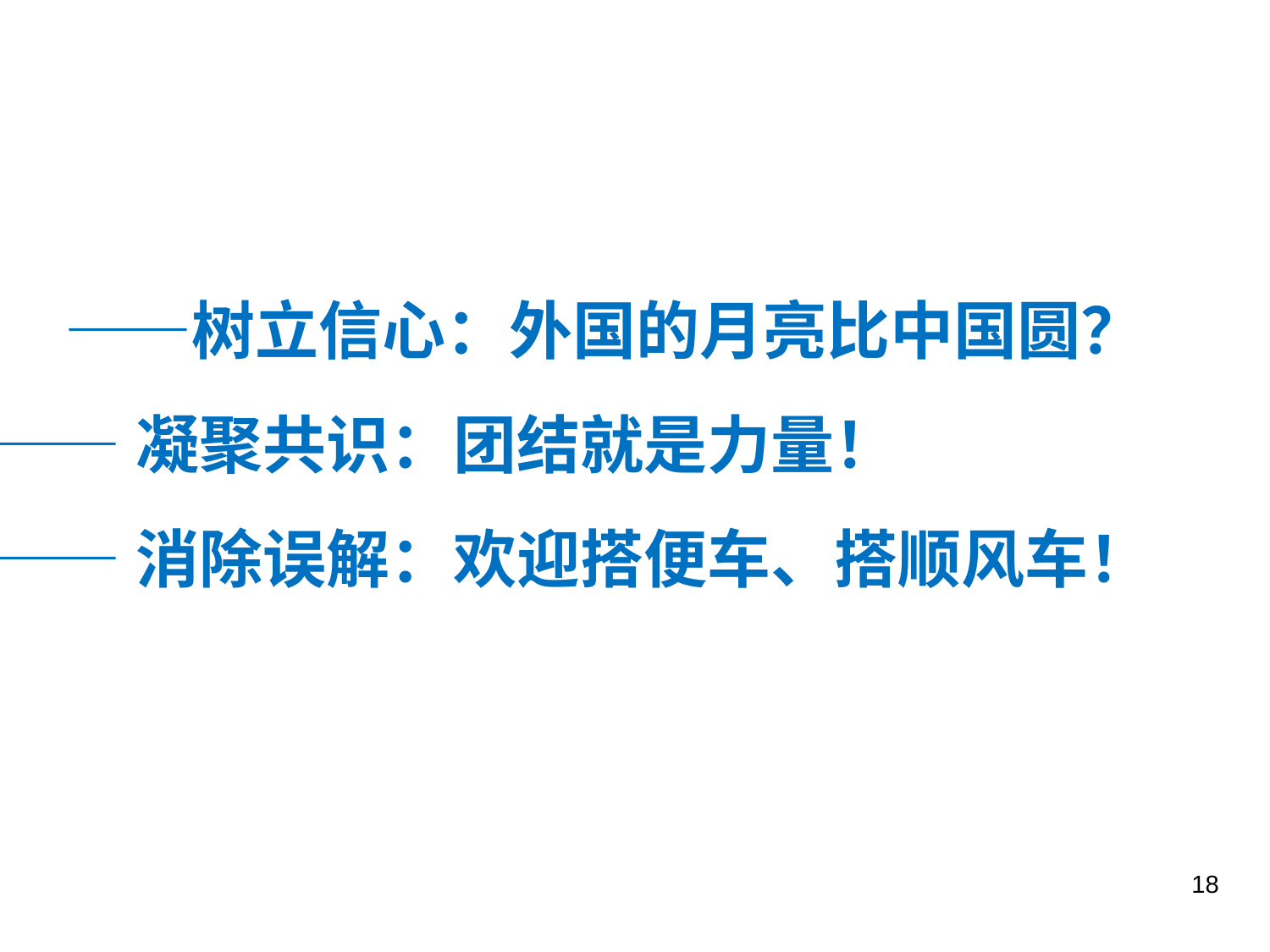

——树立信心：外国的月亮比中国圆？
    ——凝聚共识：团结就是力量！
    ——消除误解：欢迎搭便车、搭顺风车！

18
18